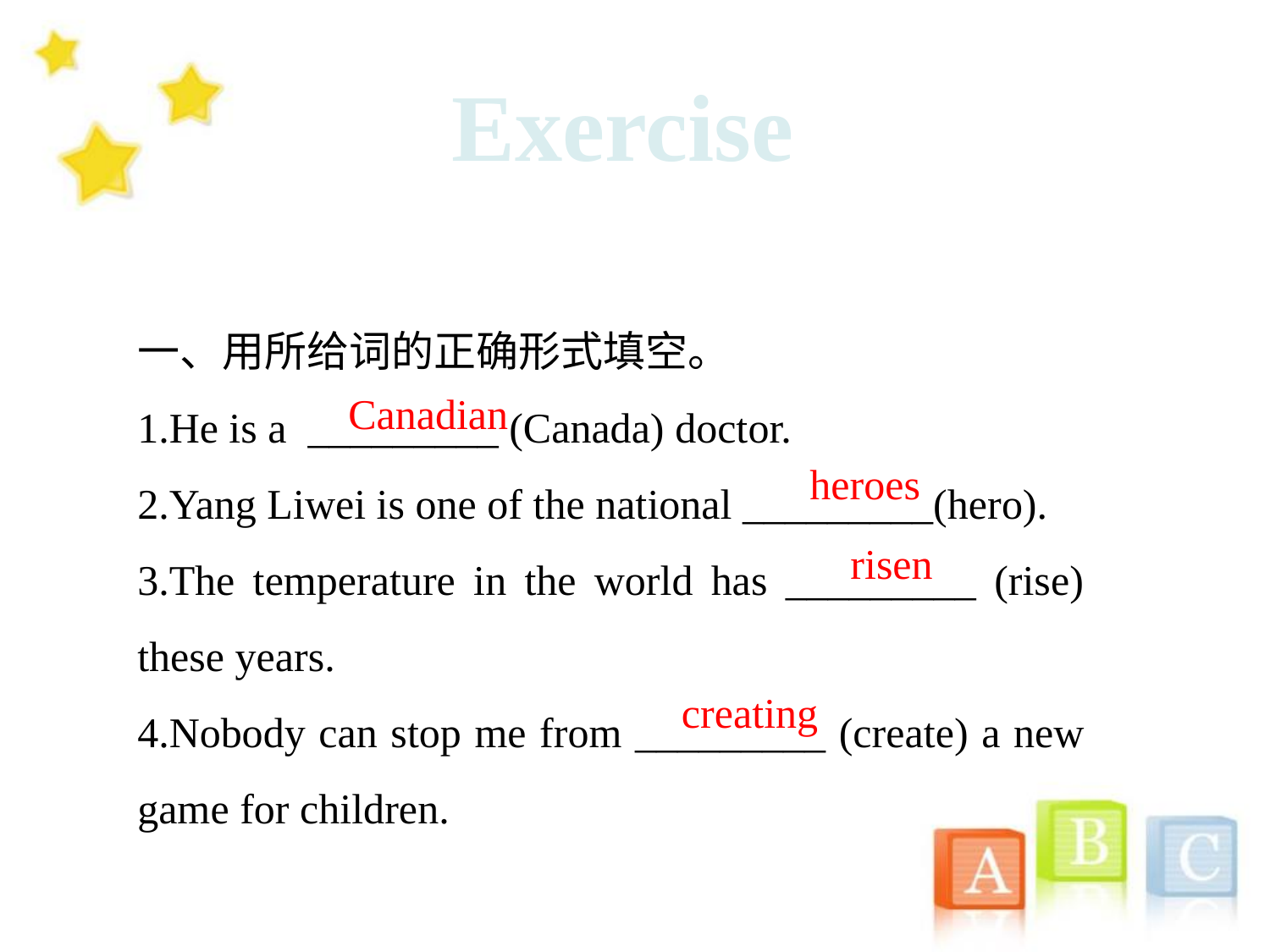

Exercise
一、用所给词的正确形式填空。
1.He is a  _________ (Canada) doctor.
2.Yang Liwei is one of the national _________(hero).
3.The temperature in the world has _________ (rise) these years.
4.Nobody can stop me from _________ (create) a new game for children.
Canadian
heroes
risen
creating